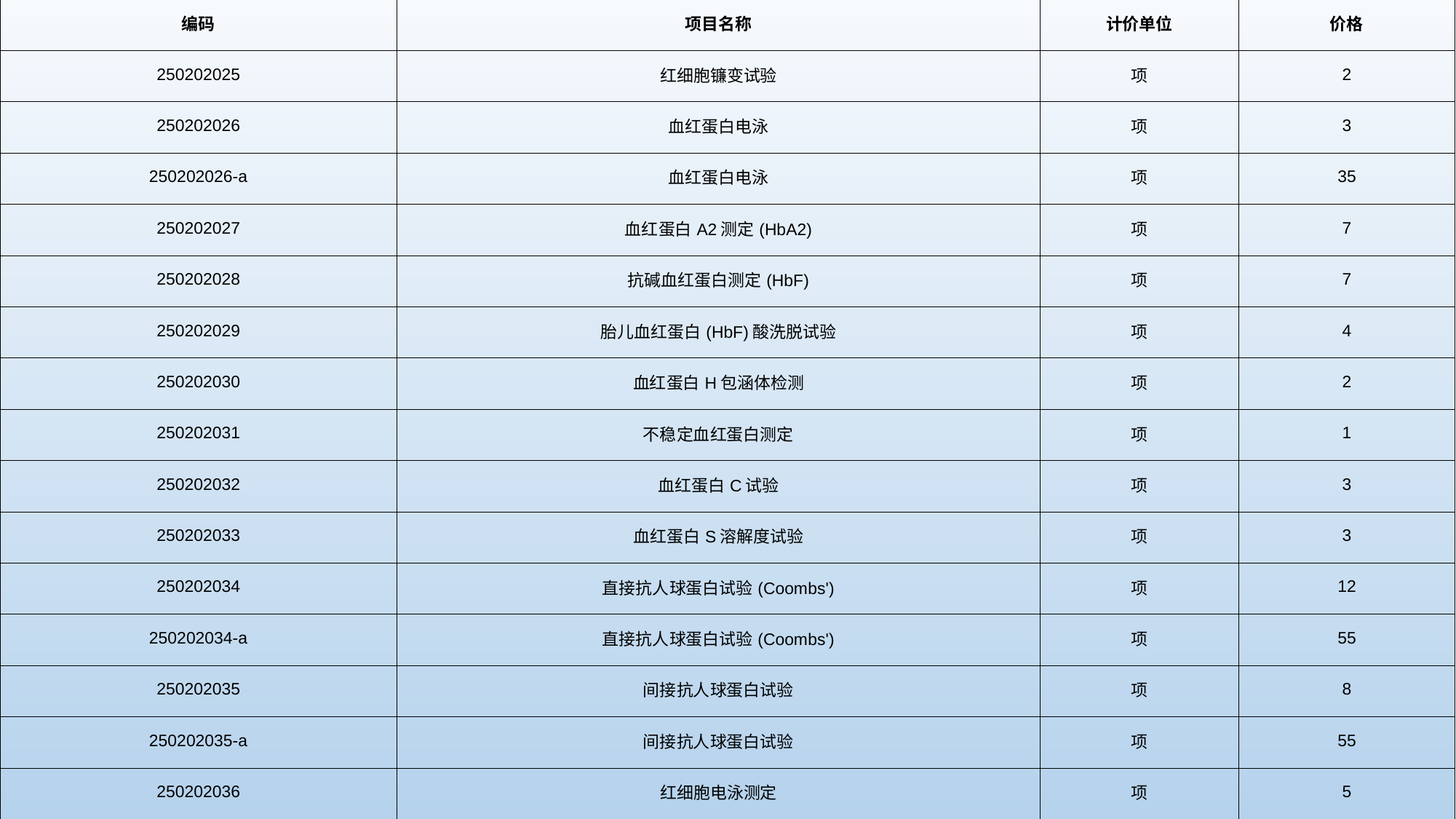

| 编码 | 项目名称 | 计价单位 | 价格 |
| --- | --- | --- | --- |
| 250202025 | 红细胞镰变试验 | 项 | 2 |
| 250202026 | 血红蛋白电泳 | 项 | 3 |
| 250202026-a | 血红蛋白电泳 | 项 | 35 |
| 250202027 | 血红蛋白A2测定(HbA2) | 项 | 7 |
| 250202028 | 抗碱血红蛋白测定(HbF) | 项 | 7 |
| 250202029 | 胎儿血红蛋白(HbF)酸洗脱试验 | 项 | 4 |
| 250202030 | 血红蛋白H包涵体检测 | 项 | 2 |
| 250202031 | 不稳定血红蛋白测定 | 项 | 1 |
| 250202032 | 血红蛋白C试验 | 项 | 3 |
| 250202033 | 血红蛋白S溶解度试验 | 项 | 3 |
| 250202034 | 直接抗人球蛋白试验(Coombs') | 项 | 12 |
| 250202034-a | 直接抗人球蛋白试验(Coombs') | 项 | 55 |
| 250202035 | 间接抗人球蛋白试验 | 项 | 8 |
| 250202035-a | 间接抗人球蛋白试验 | 项 | 55 |
| 250202036 | 红细胞电泳测定 | 项 | 5 |